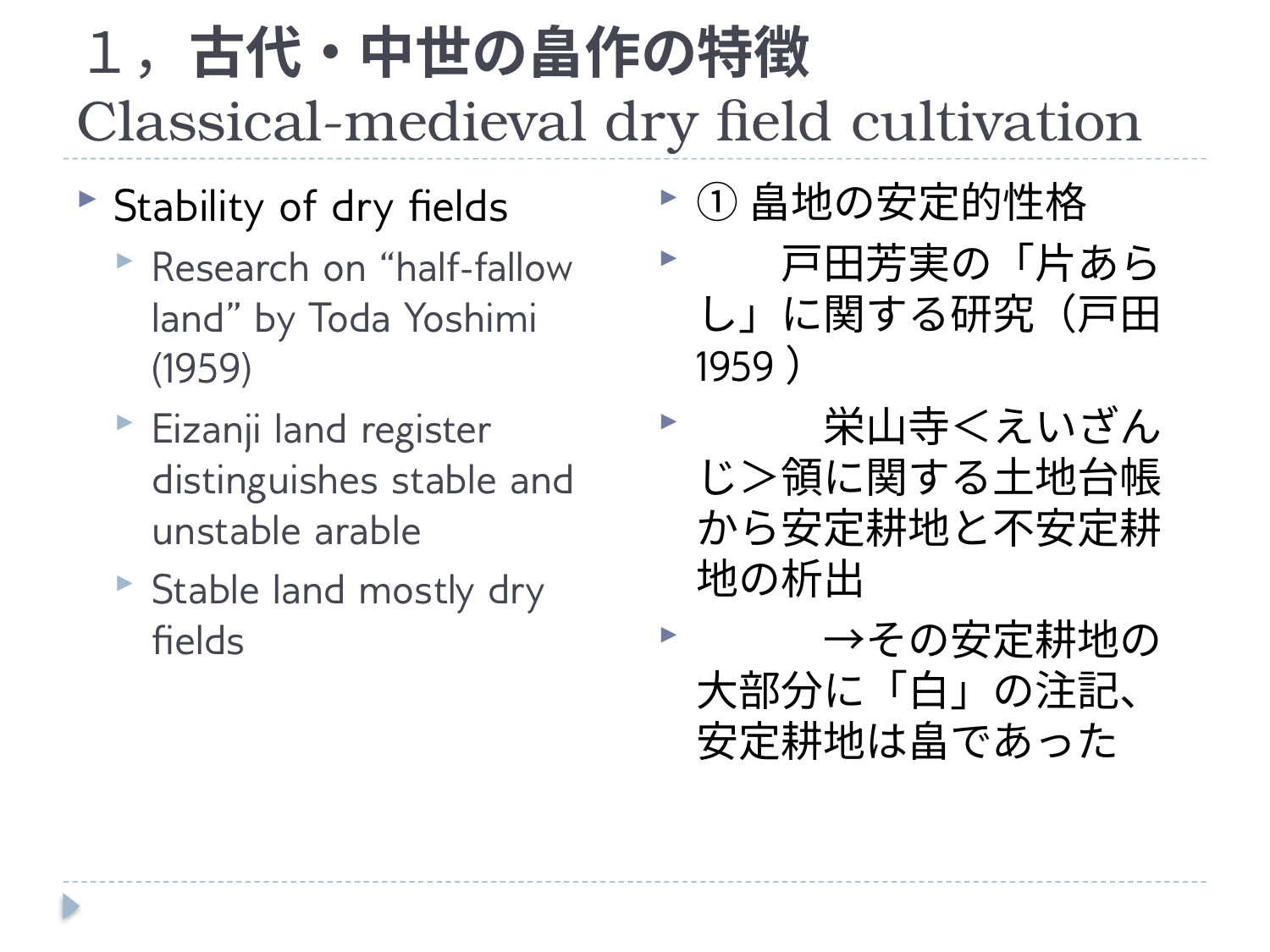

１，古代・中世の畠作の特徴　　
Classical-medieval dry field cultivation
Stability of dry fields
Research on “half-fallow land” by Toda Yoshimi (1959)
Eizanji land register distinguishes stable and unstable arable
Stable land mostly dry fields

①畠地の安定的性格
　　戸田芳実の「片あらし」に関する研究（戸田1959）
　　　栄山寺＜えいざんじ＞領に関する土地台帳から安定耕地と不安定耕地の析出
　　　→その安定耕地の大部分に「白」の注記、安定耕地は畠であった